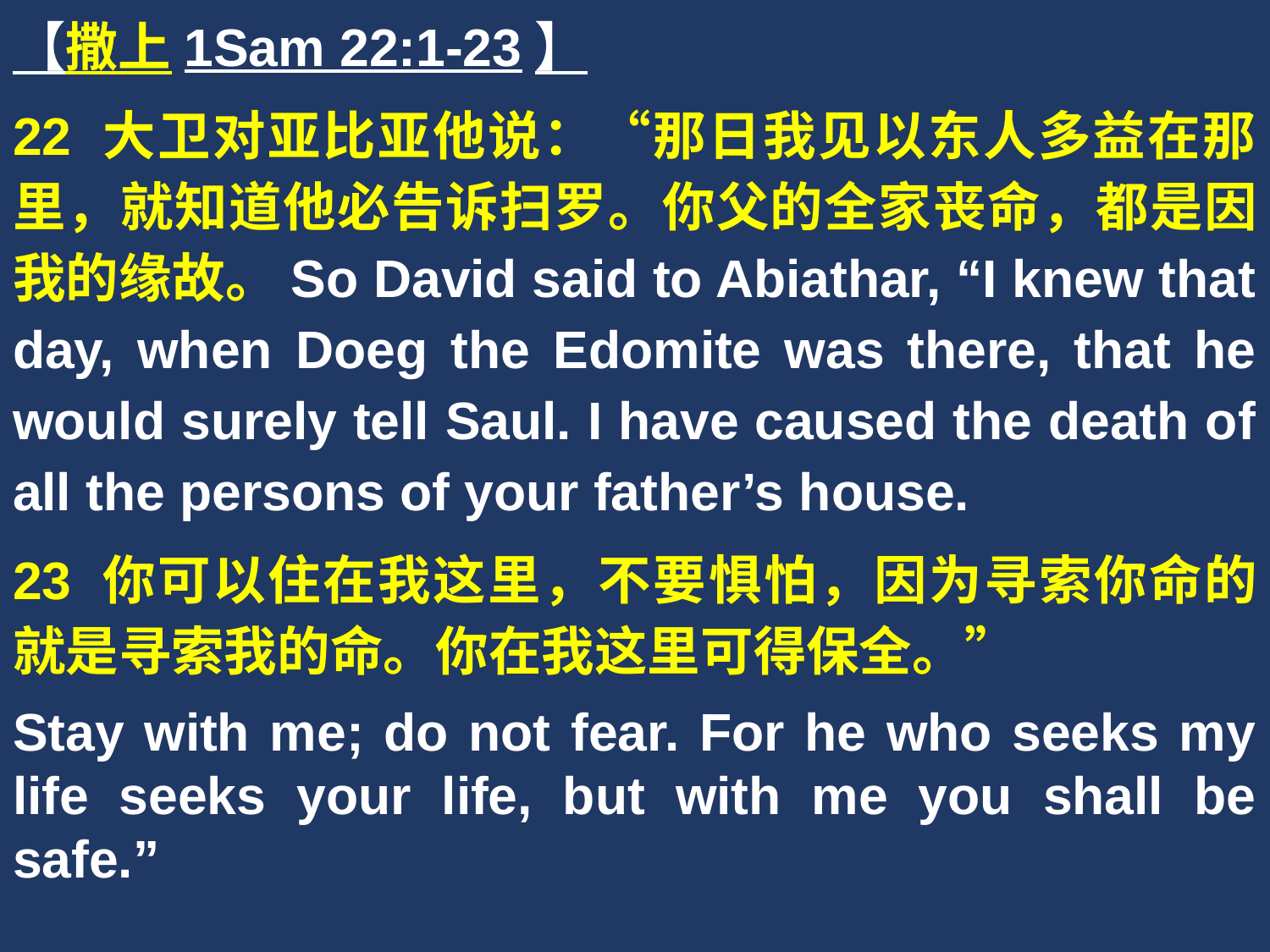

【撒上1Sam 22:1-23】
22 大卫对亚比亚他说：“那日我见以东人多益在那里，就知道他必告诉扫罗。你父的全家丧命，都是因我的缘故。So David said to Abiathar, “I knew that day, when Doeg the Edomite was there, that he would surely tell Saul. I have caused the death of all the persons of your father’s house.
23 你可以住在我这里，不要惧怕，因为寻索你命的就是寻索我的命。你在我这里可得保全。”
Stay with me; do not fear. For he who seeks my life seeks your life, but with me you shall be safe.”